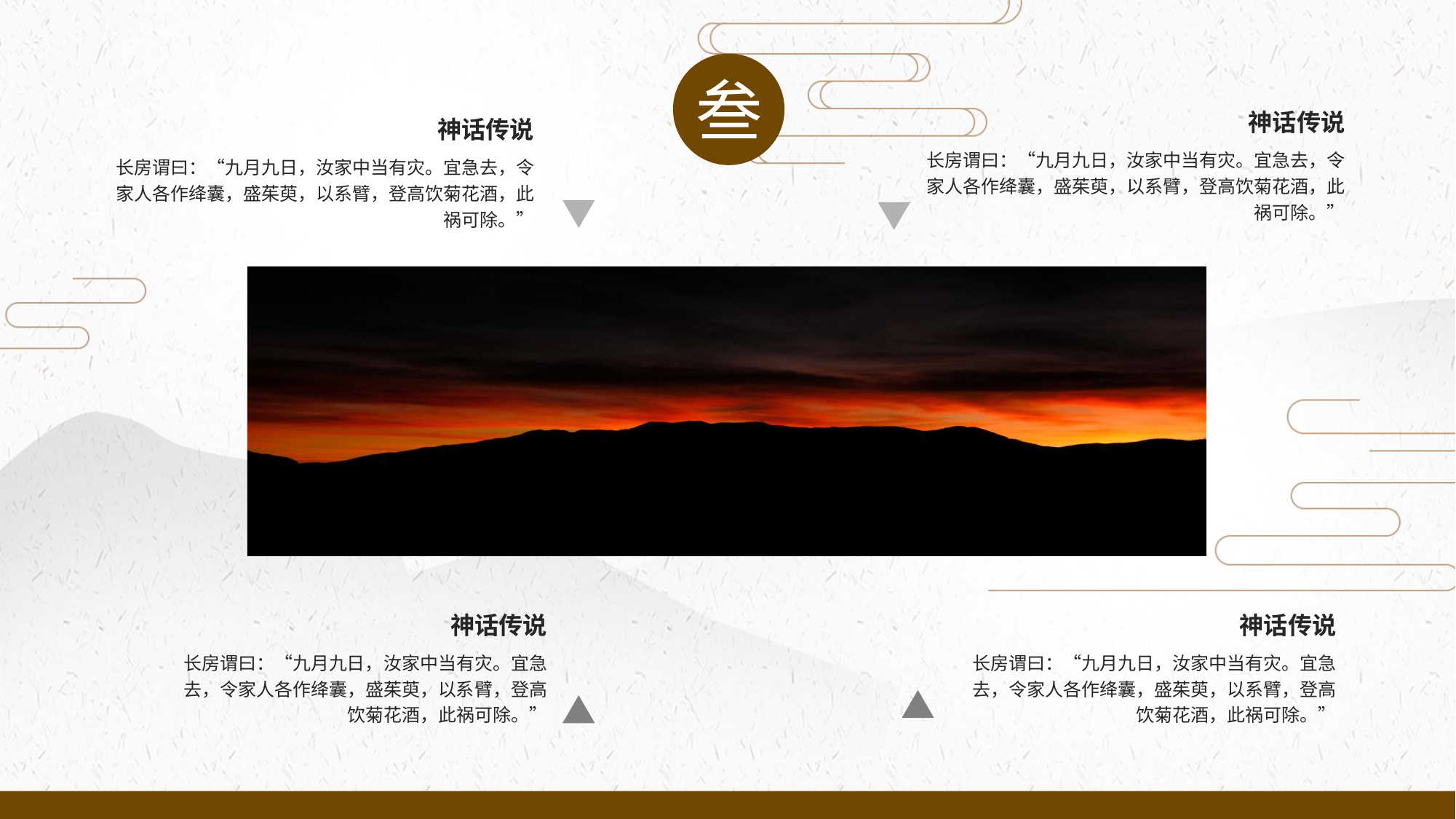

叁
神话传说
长房谓曰：“九月九日，汝家中当有灾。宜急去，令家人各作绛囊，盛茱萸，以系臂，登高饮菊花酒，此祸可除。”

神话传说
长房谓曰：“九月九日，汝家中当有灾。宜急去，令家人各作绛囊，盛茱萸，以系臂，登高饮菊花酒，此祸可除。”

神话传说
长房谓曰：“九月九日，汝家中当有灾。宜急去，令家人各作绛囊，盛茱萸，以系臂，登高饮菊花酒，此祸可除。”

神话传说
长房谓曰：“九月九日，汝家中当有灾。宜急去，令家人各作绛囊，盛茱萸，以系臂，登高饮菊花酒，此祸可除。”